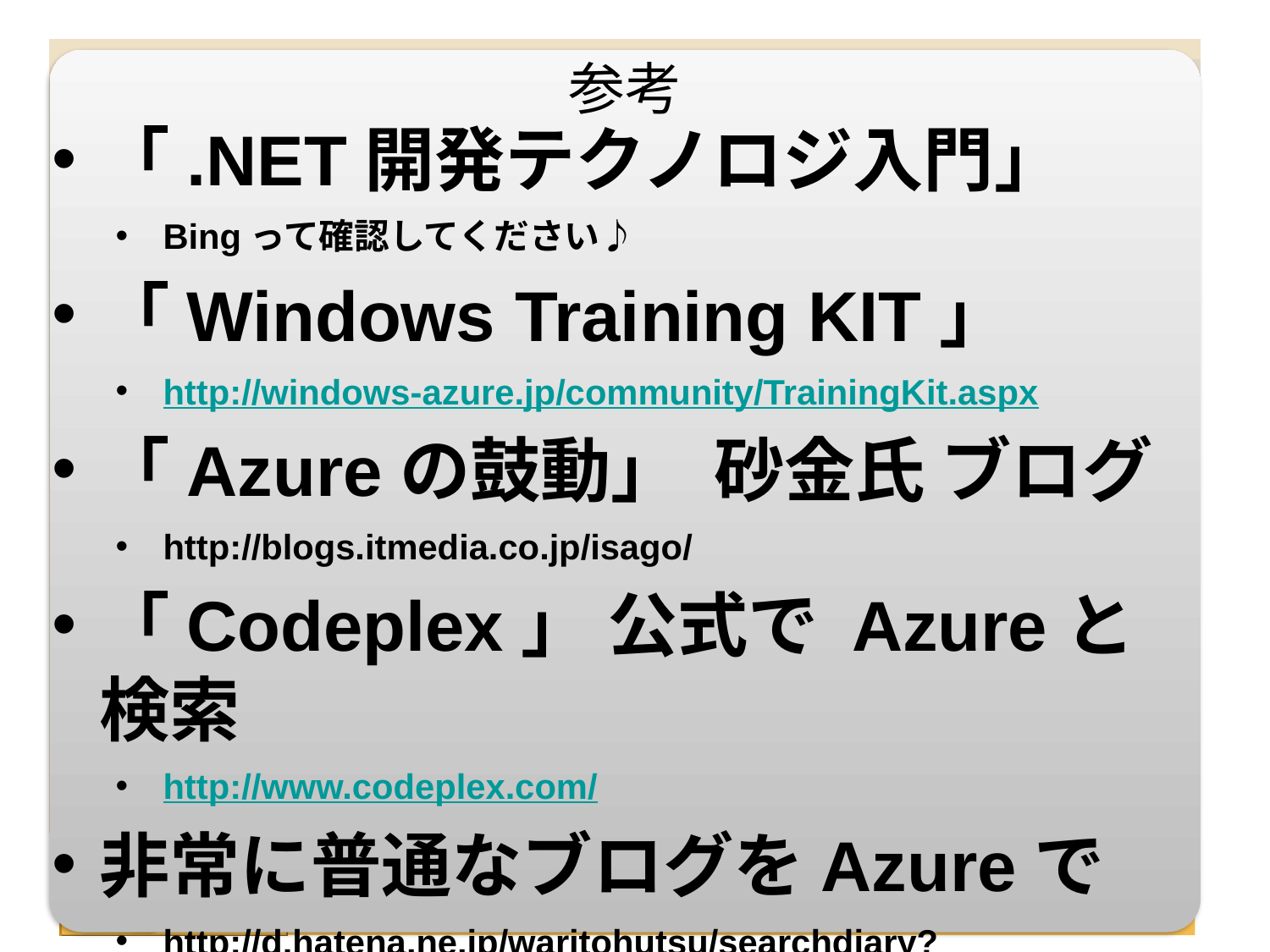

参考

「.NET開発テクノロジ入門」
Bingって確認してください♪
「Windows Training KIT」
http://windows-azure.jp/community/TrainingKit.aspx
「Azureの鼓動」  砂金氏 ブログ
http://blogs.itmedia.co.jp/isago/
「Codeplex」 公式で Azureと検索
http://www.codeplex.com/
非常に普通なブログをAzureで
http://d.hatena.ne.jp/waritohutsu/searchdiary?word=*[Windows%20Azure]